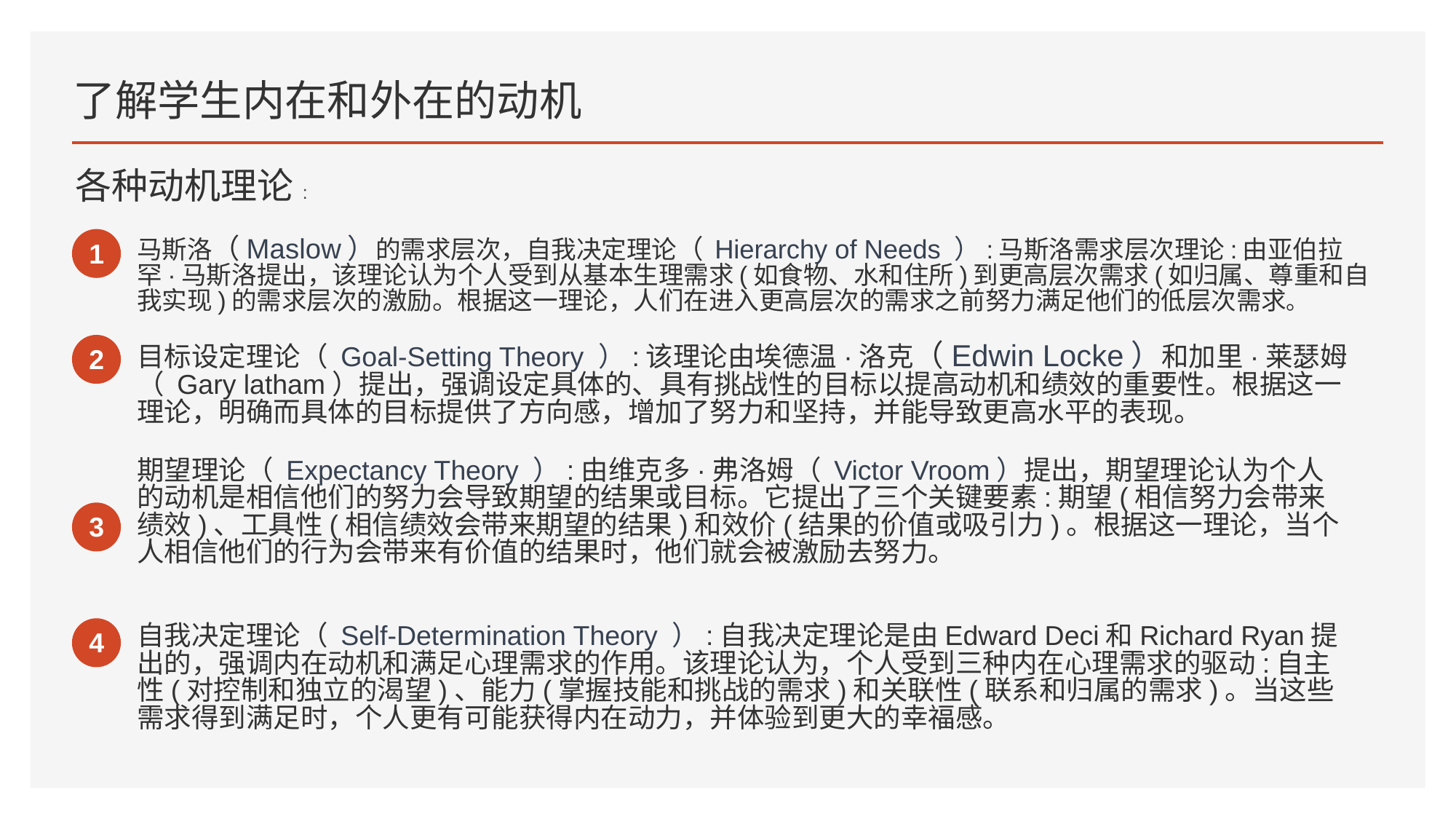

# 了解学生内在和外在的动机
各种动机理论:

1
马斯洛（Maslow）的需求层次，自我决定理论（ Hierarchy of Needs ）:马斯洛需求层次理论:由亚伯拉罕·马斯洛提出，该理论认为个人受到从基本生理需求(如食物、水和住所)到更高层次需求(如归属、尊重和自我实现)的需求层次的激励。根据这一理论，人们在进入更高层次的需求之前努力满足他们的低层次需求。

2
目标设定理论（ Goal-Setting Theory ）:该理论由埃德温·洛克（Edwin Locke）和加里·莱瑟姆（ Gary latham）提出，强调设定具体的、具有挑战性的目标以提高动机和绩效的重要性。根据这一理论，明确而具体的目标提供了方向感，增加了努力和坚持，并能导致更高水平的表现。
期望理论（ Expectancy Theory ）:由维克多·弗洛姆（ Victor Vroom）提出，期望理论认为个人的动机是相信他们的努力会导致期望的结果或目标。它提出了三个关键要素:期望(相信努力会带来绩效)、工具性(相信绩效会带来期望的结果)和效价(结果的价值或吸引力)。根据这一理论，当个人相信他们的行为会带来有价值的结果时，他们就会被激励去努力。

3

4
自我决定理论（ Self-Determination Theory ）:自我决定理论是由Edward Deci和Richard Ryan提出的，强调内在动机和满足心理需求的作用。该理论认为，个人受到三种内在心理需求的驱动:自主性(对控制和独立的渴望)、能力(掌握技能和挑战的需求)和关联性(联系和归属的需求)。当这些需求得到满足时，个人更有可能获得内在动力，并体验到更大的幸福感。